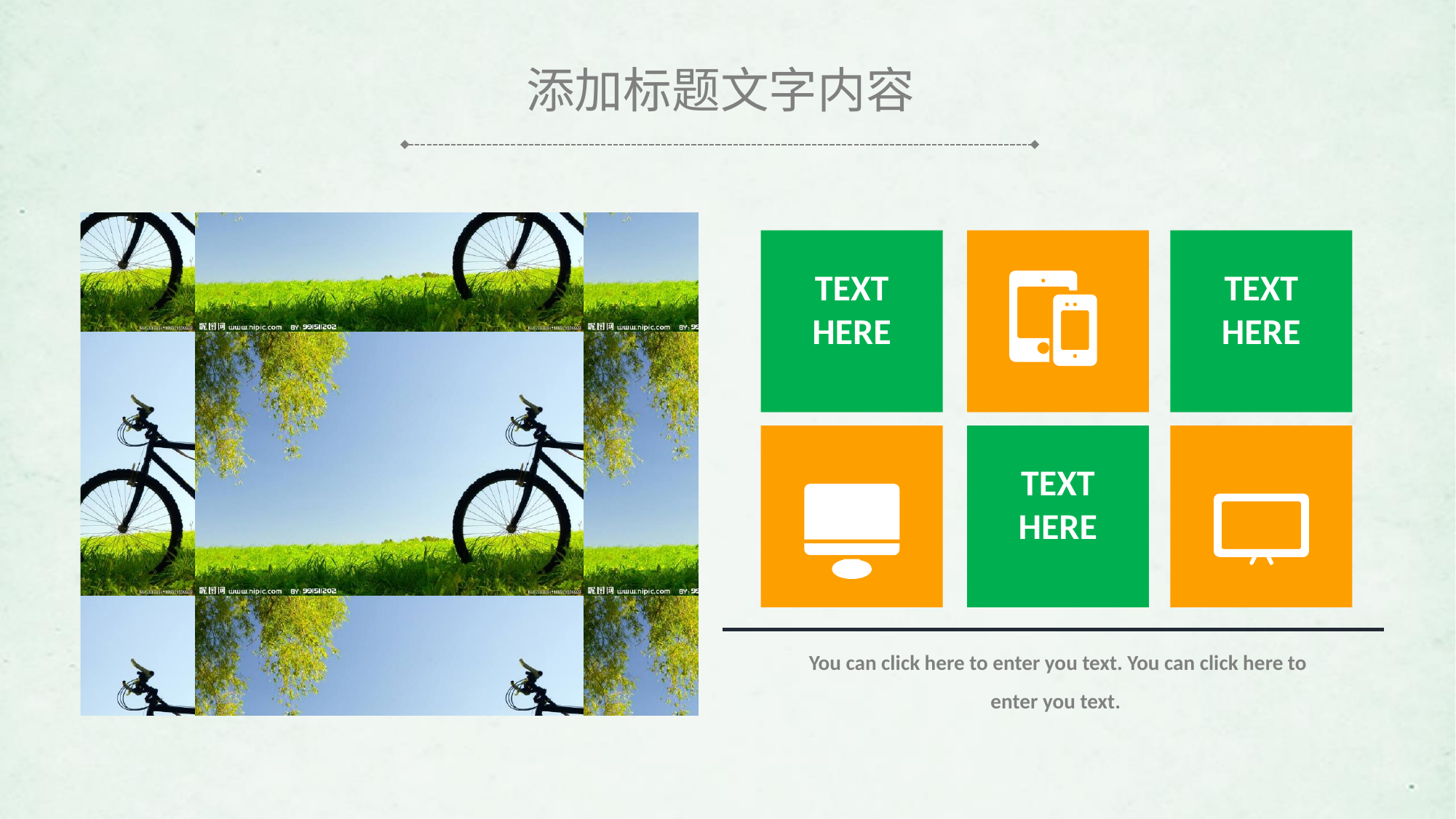

添加标题文字内容

TEXT
HERE

TEXT
HERE

TEXT
HERE

You can click here to enter you text. You can click here to enter you text.